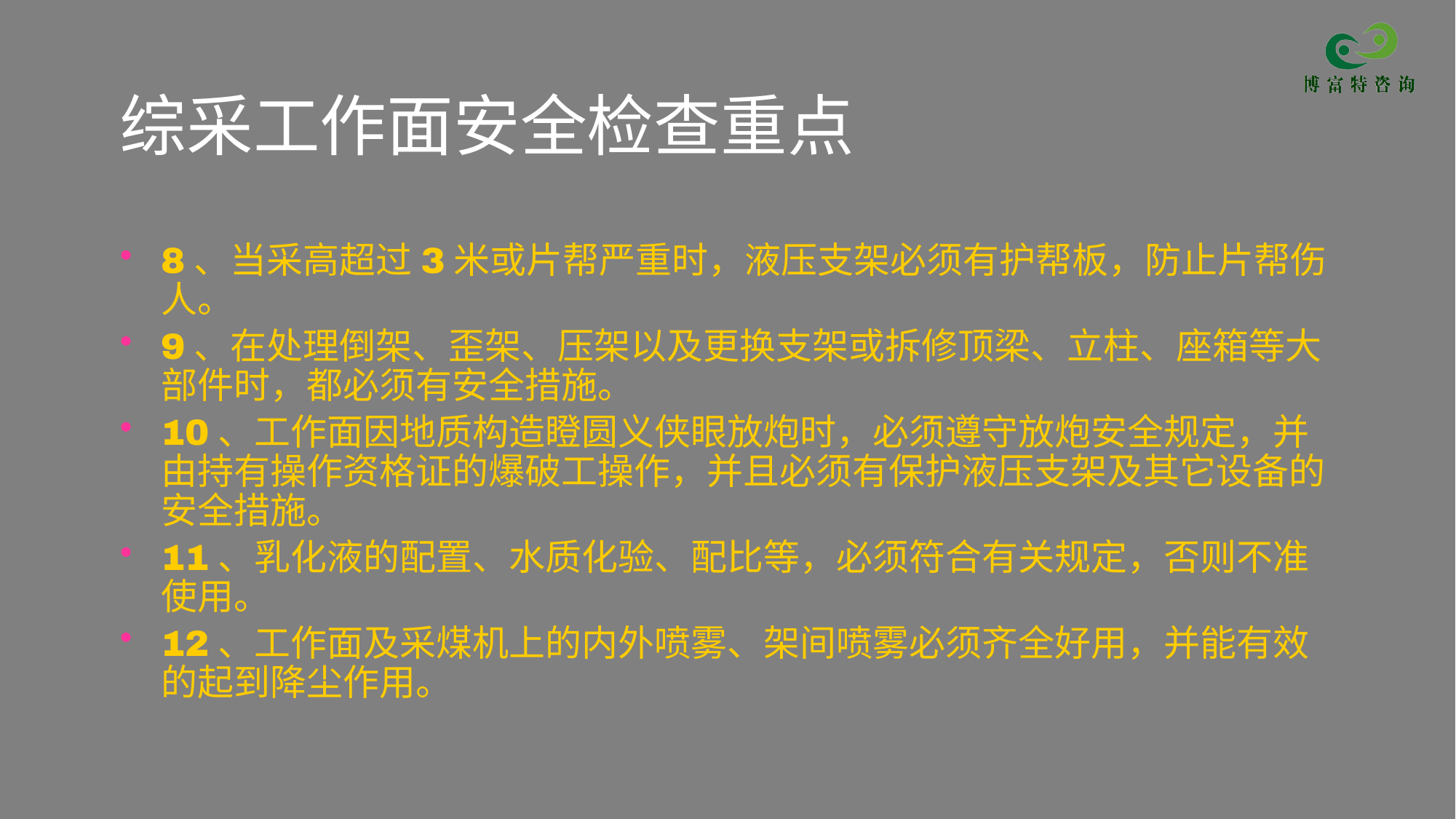

# 综采工作面安全检查重点
8、当采高超过3米或片帮严重时，液压支架必须有护帮板，防止片帮伤人。
9、在处理倒架、歪架、压架以及更换支架或拆修顶梁、立柱、座箱等大部件时，都必须有安全措施。
10、工作面因地质构造瞪圆义侠眼放炮时，必须遵守放炮安全规定，并由持有操作资格证的爆破工操作，并且必须有保护液压支架及其它设备的安全措施。
11、乳化液的配置、水质化验、配比等，必须符合有关规定，否则不准使用。
12、工作面及采煤机上的内外喷雾、架间喷雾必须齐全好用，并能有效的起到降尘作用。